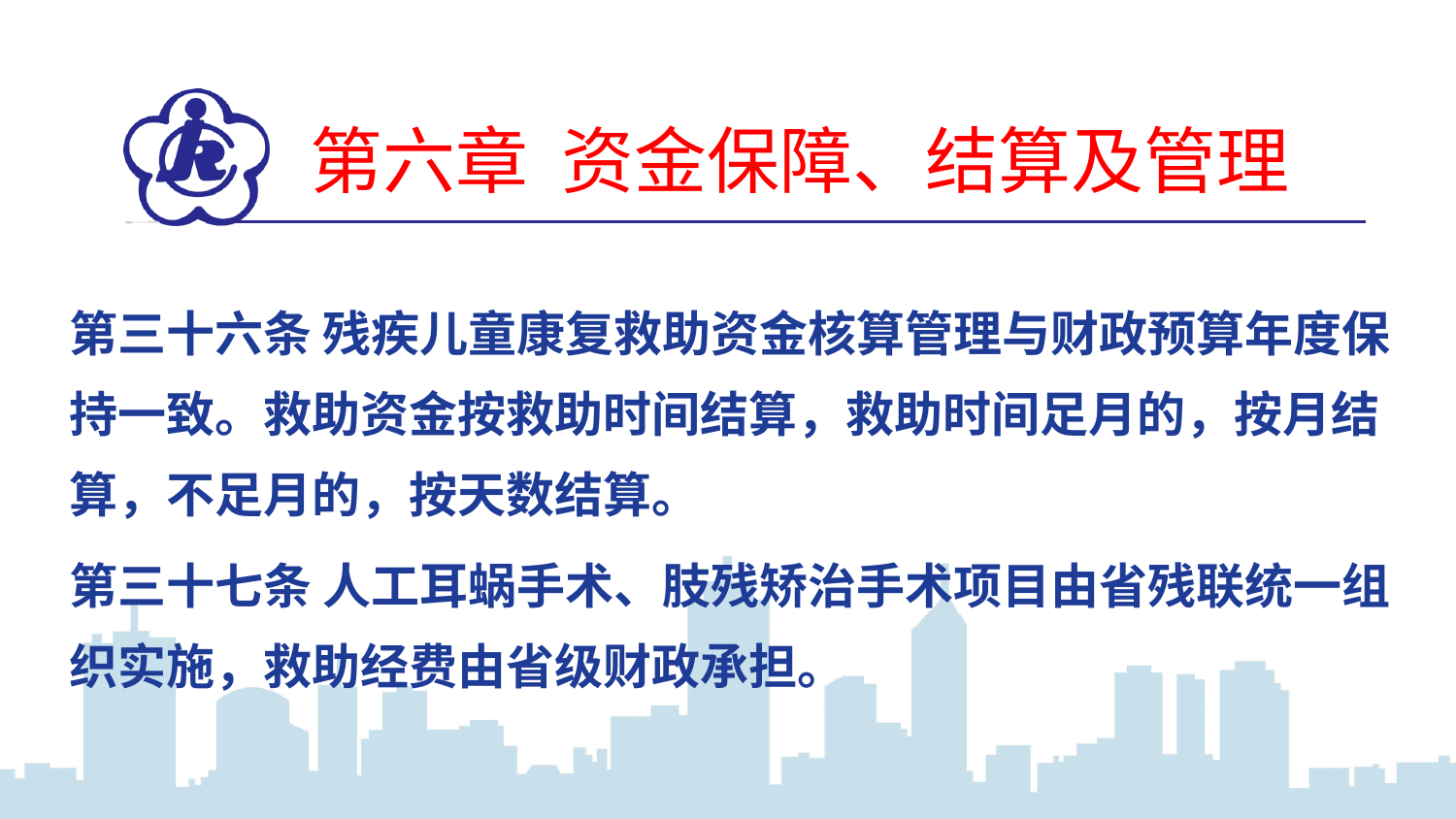

第六章  资金保障、结算及管理
第三十六条 残疾儿童康复救助资金核算管理与财政预算年度保持一致。救助资金按救助时间结算，救助时间足月的，按月结算，不足月的，按天数结算。
第三十七条 人工耳蜗手术、肢残矫治手术项目由省残联统一组织实施，救助经费由省级财政承担。